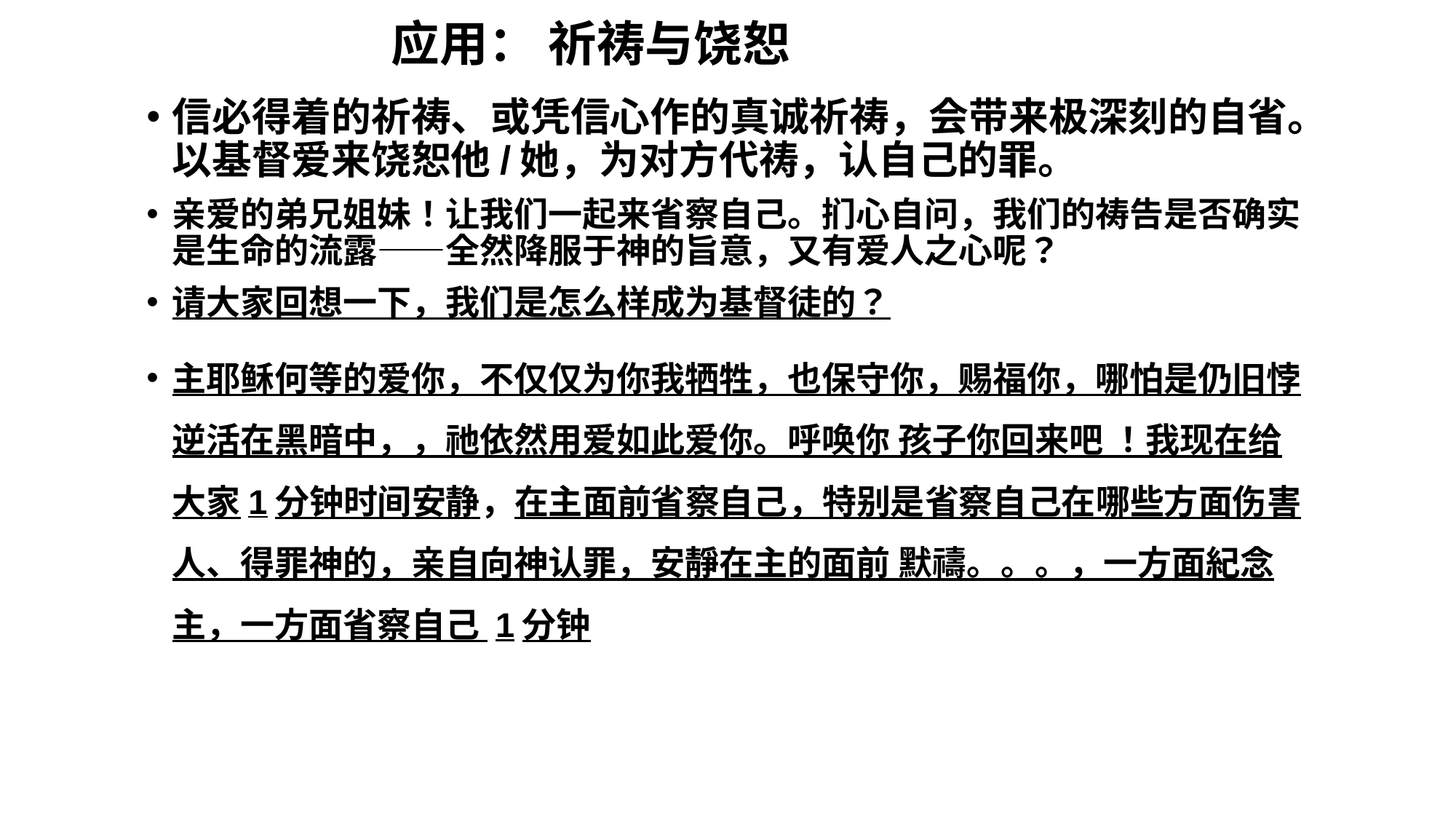

# 应用： 祈祷与饶恕
信必得着的祈祷、或凭信心作的真诚祈祷，会带来极深刻的自省。以基督爱来饶恕他/她，为对方代祷，认自己的罪。
亲爱的弟兄姐妹！让我们一起来省察自己。扪心自问，我们的祷告是否确实是生命的流露——全然降服于神的旨意，又有爱人之心呢？
请大家回想一下，我们是怎么样成为基督徒的？
主耶稣何等的爱你，不仅仅为你我牺牲，也保守你，赐福你，哪怕是仍旧悖逆活在黑暗中，，祂依然用爱如此爱你。呼唤你 孩子你回来吧 ！我现在给大家1分钟时间安静，在主面前省察自己，特别是省察自己在哪些方面伤害人、得罪神的，亲自向神认罪，安靜在主的面前 默禱。。。，一方面紀念主，一方面省察自己 1分钟